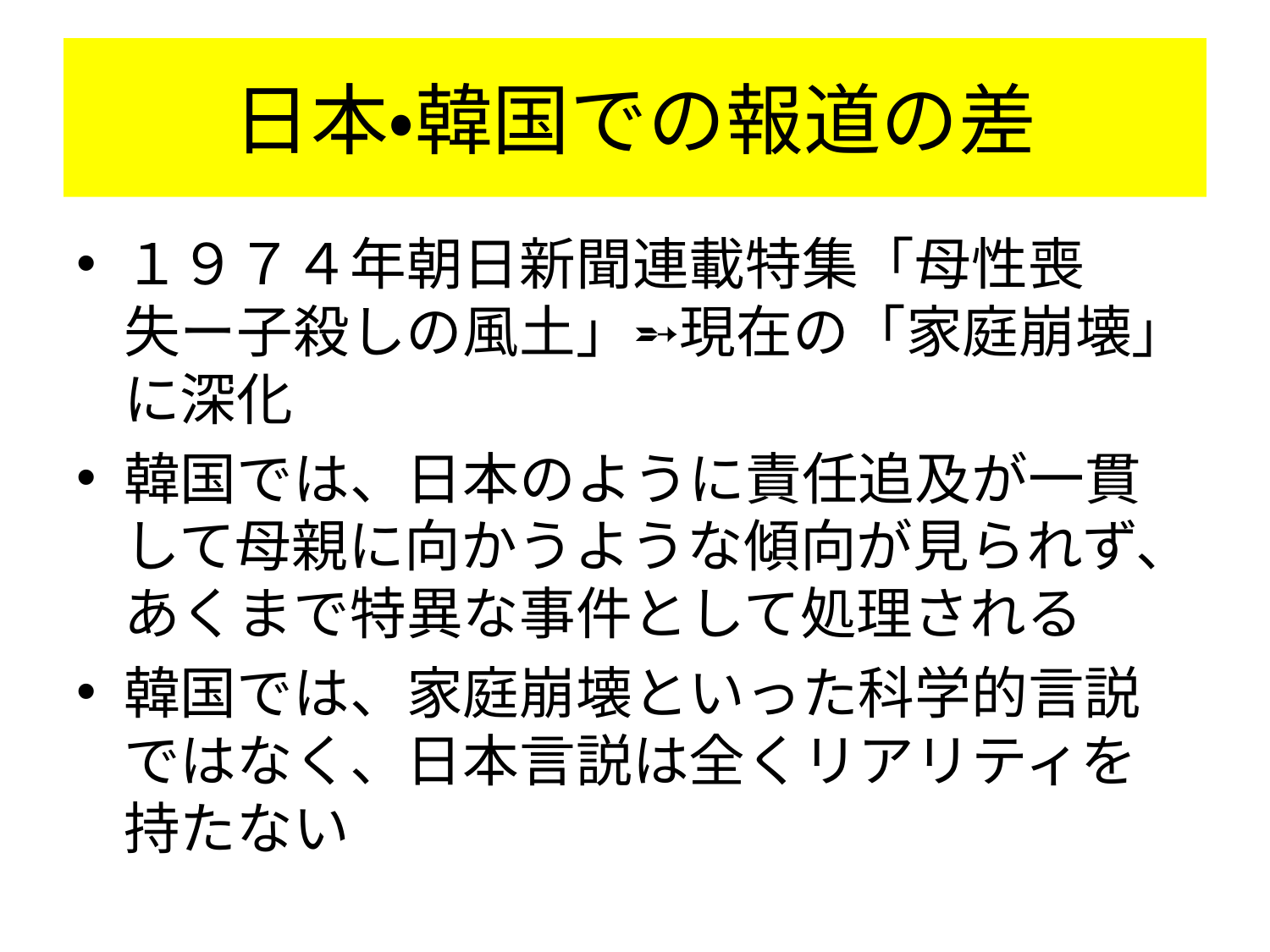

# 日本・韓国での報道の差
１９７４年朝日新聞連載特集「母性喪失ー子殺しの風土」➵現在の「家庭崩壊」に深化
韓国では、日本のように責任追及が一貫して母親に向かうような傾向が見られず、あくまで特異な事件として処理される
韓国では、家庭崩壊といった科学的言説ではなく、日本言説は全くリアリティを持たない